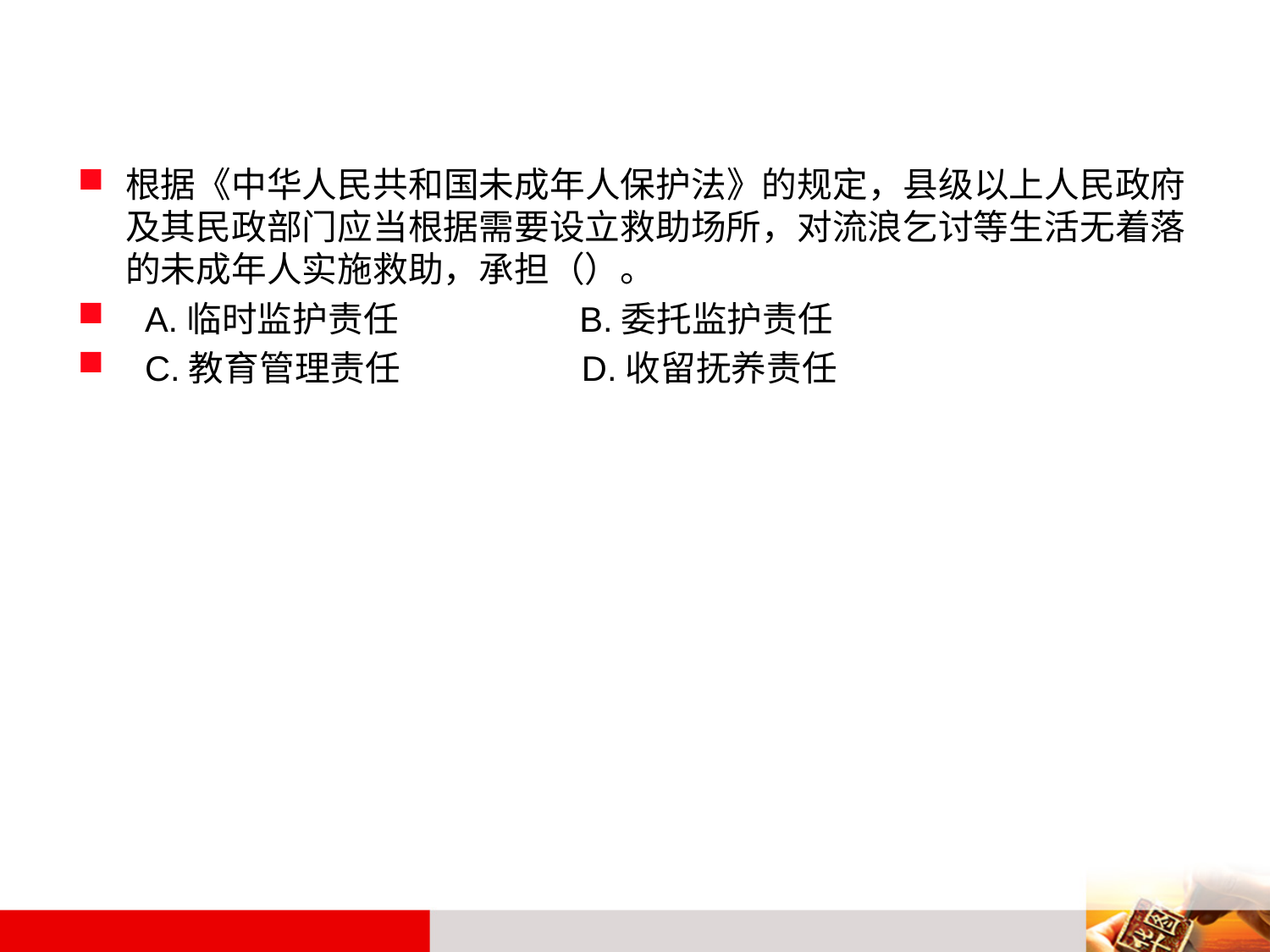

#
根据《中华人民共和国未成年人保护法》的规定，县级以上人民政府及其民政部门应当根据需要设立救助场所，对流浪乞讨等生活无着落的未成年人实施救助，承担（）。
  A.临时监护责任                      B.委托监护责任
  C.教育管理责任                      D.收留抚养责任